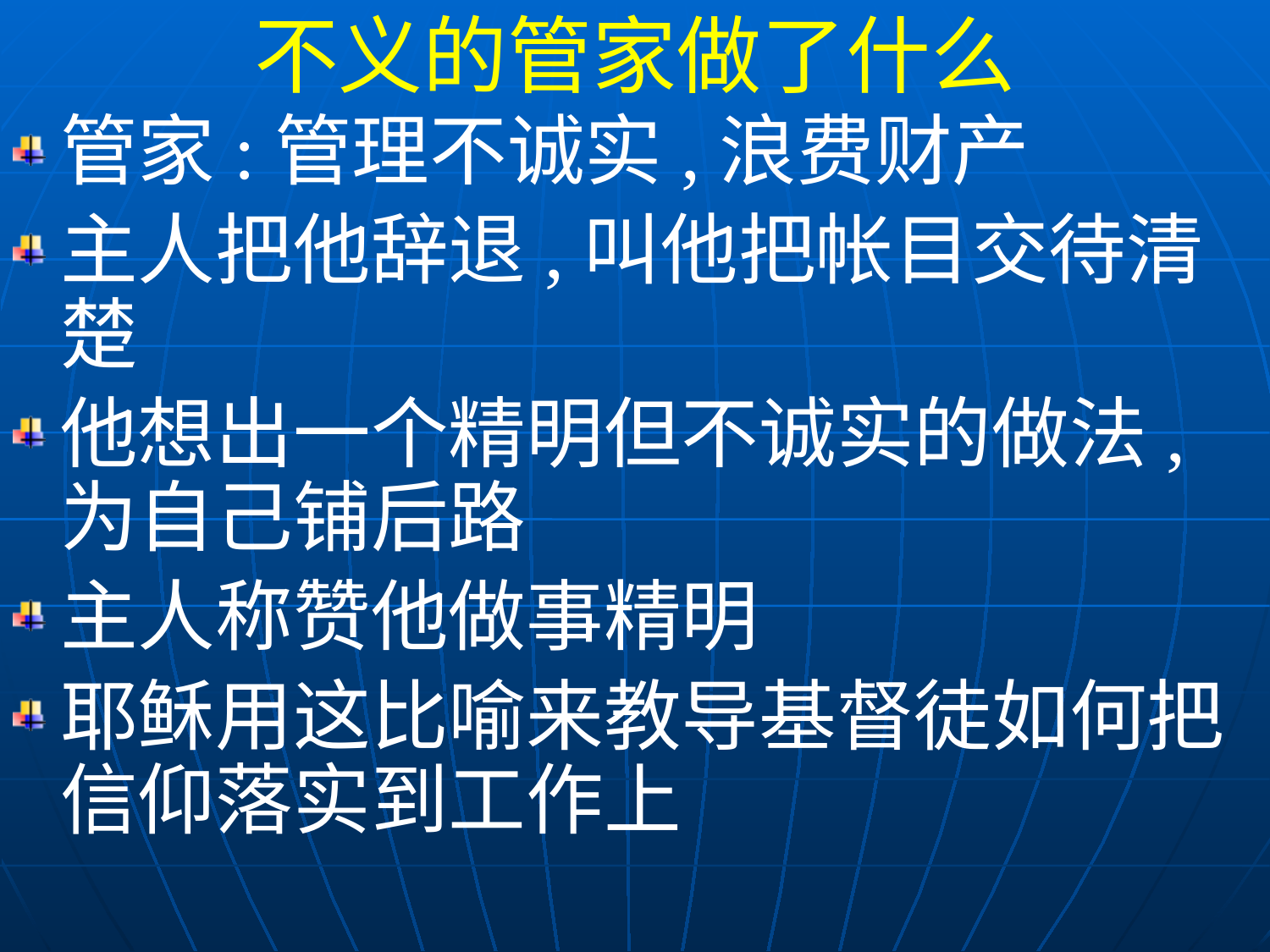

不义的管家做了什么
管家:管理不诚实,浪费财产
主人把他辞退,叫他把帐目交待清楚
他想出一个精明但不诚实的做法,为自己铺后路
主人称赞他做事精明
耶稣用这比喻来教导基督徒如何把信仰落实到工作上